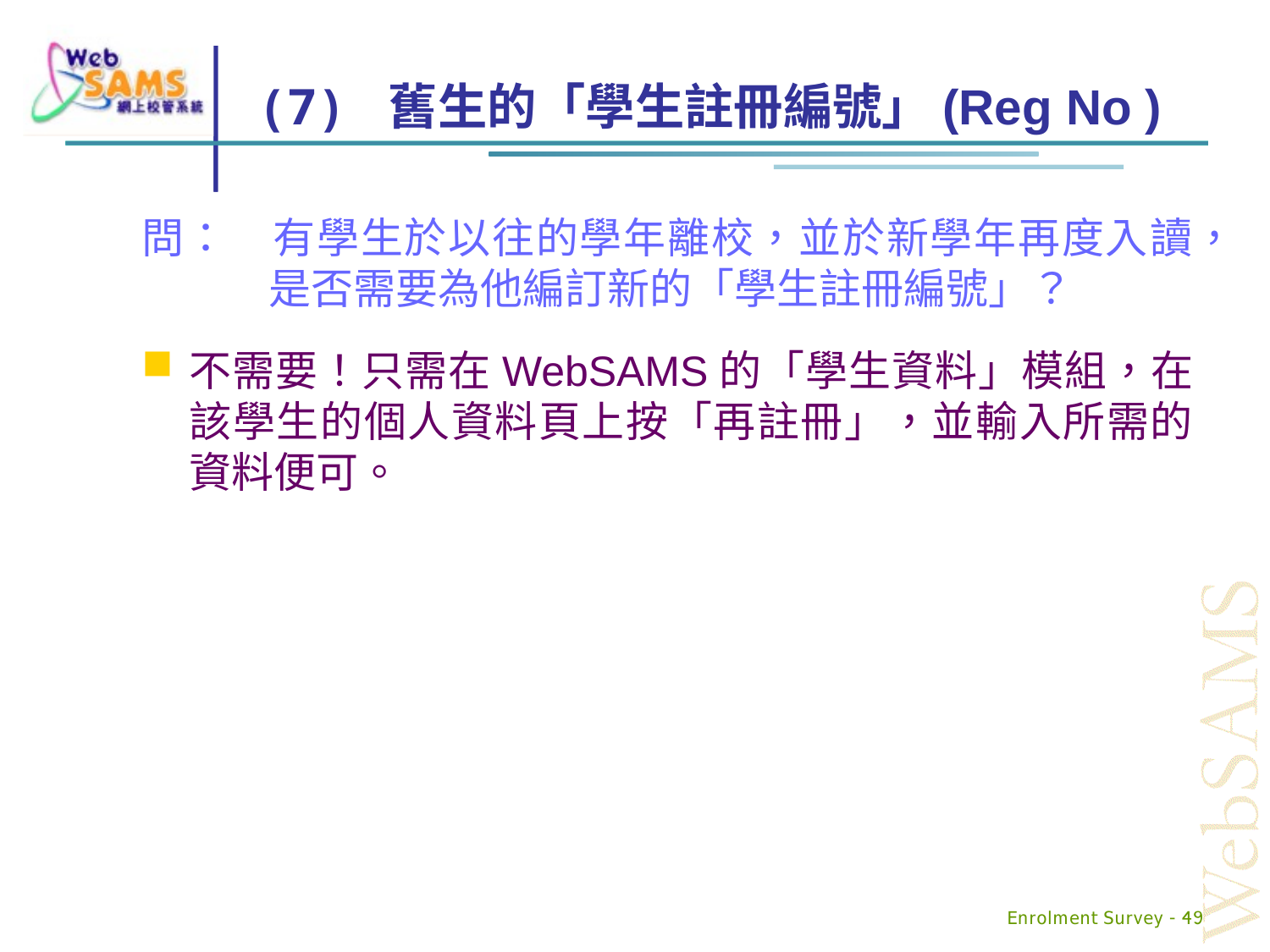

# (7) 舊生的「學生註冊編號」(Reg No )
問：	有學生於以往的學年離校，並於新學年再度入讀， 	是否需要為他編訂新的「學生註冊編號」？
不需要！只需在WebSAMS的「學生資料」模組，在該學生的個人資料頁上按「再註冊」，並輸入所需的資料便可。

Enrolment Survey - 49